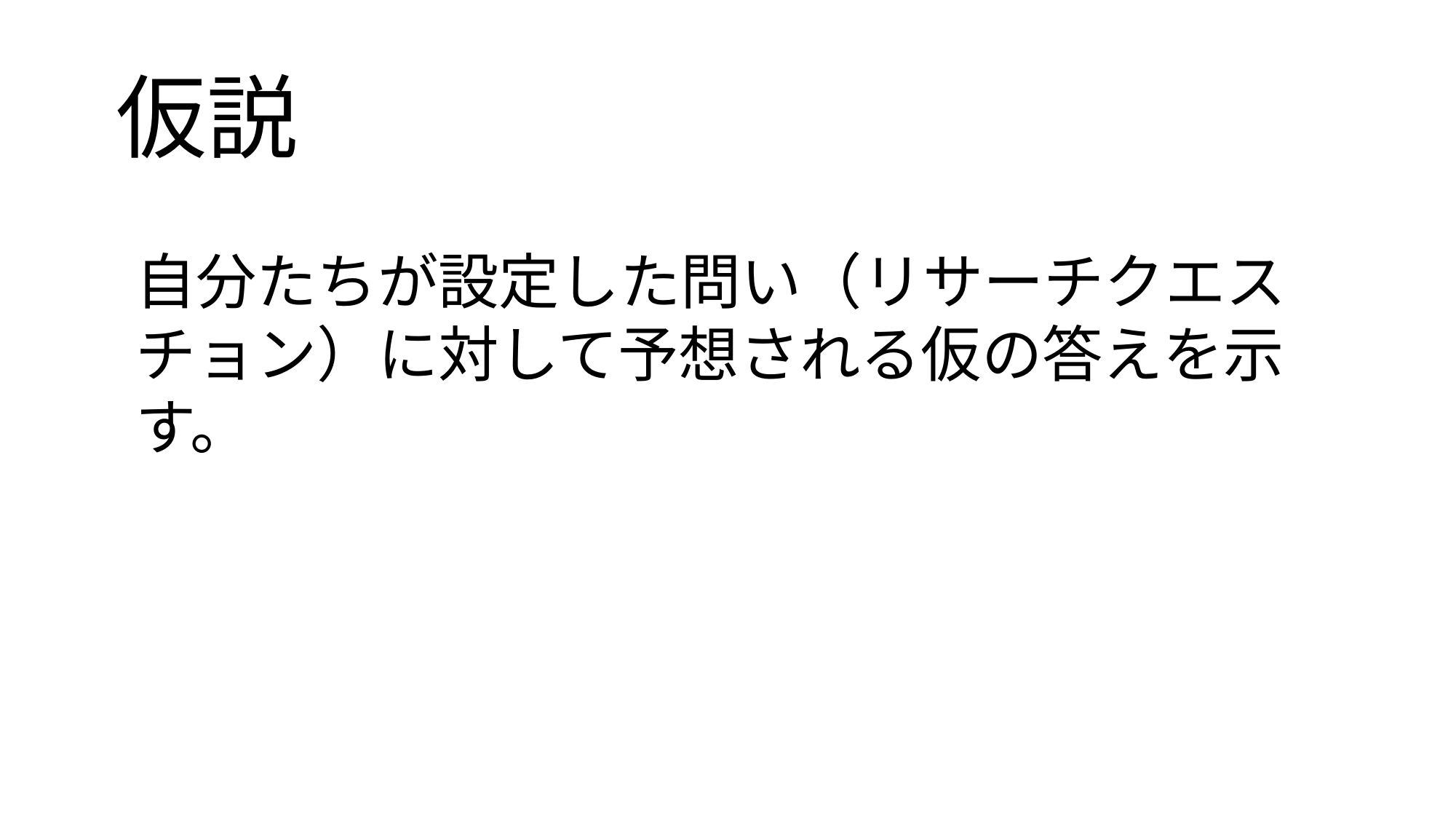

仮説
自分たちが設定した問い（リサーチクエスチョン）に対して予想される仮の答えを示す。